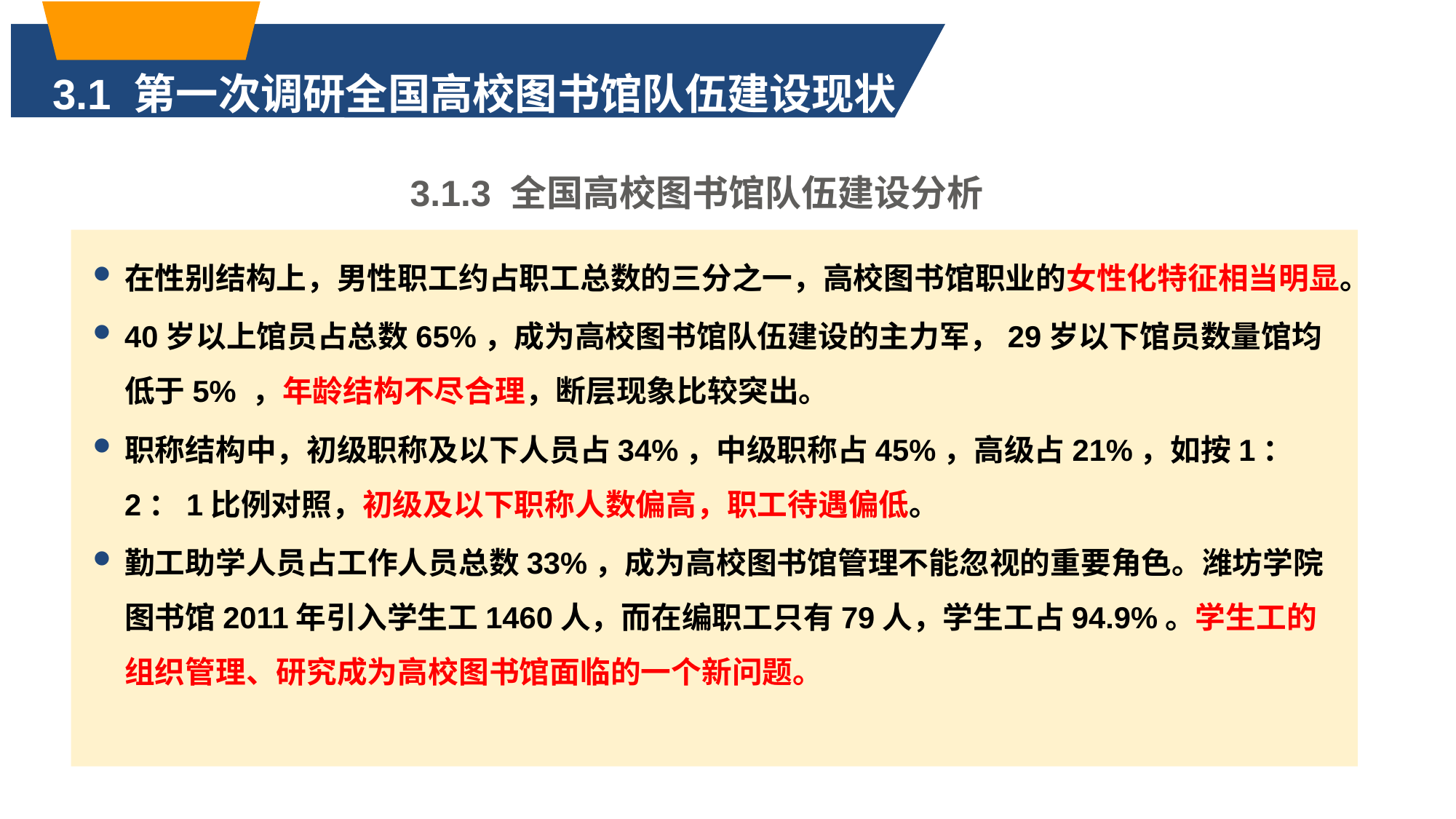

3.1 第一次调研全国高校图书馆队伍建设现状
3.1.3 全国高校图书馆队伍建设分析
在性别结构上，男性职工约占职工总数的三分之一，高校图书馆职业的女性化特征相当明显。
40岁以上馆员占总数65%，成为高校图书馆队伍建设的主力军，29岁以下馆员数量馆均低于5% ，年龄结构不尽合理，断层现象比较突出。
职称结构中，初级职称及以下人员占34%，中级职称占45%，高级占21%，如按1：2：1比例对照，初级及以下职称人数偏高，职工待遇偏低。
勤工助学人员占工作人员总数33%，成为高校图书馆管理不能忽视的重要角色。潍坊学院图书馆2011年引入学生工1460人，而在编职工只有79人，学生工占94.9%。学生工的组织管理、研究成为高校图书馆面临的一个新问题。